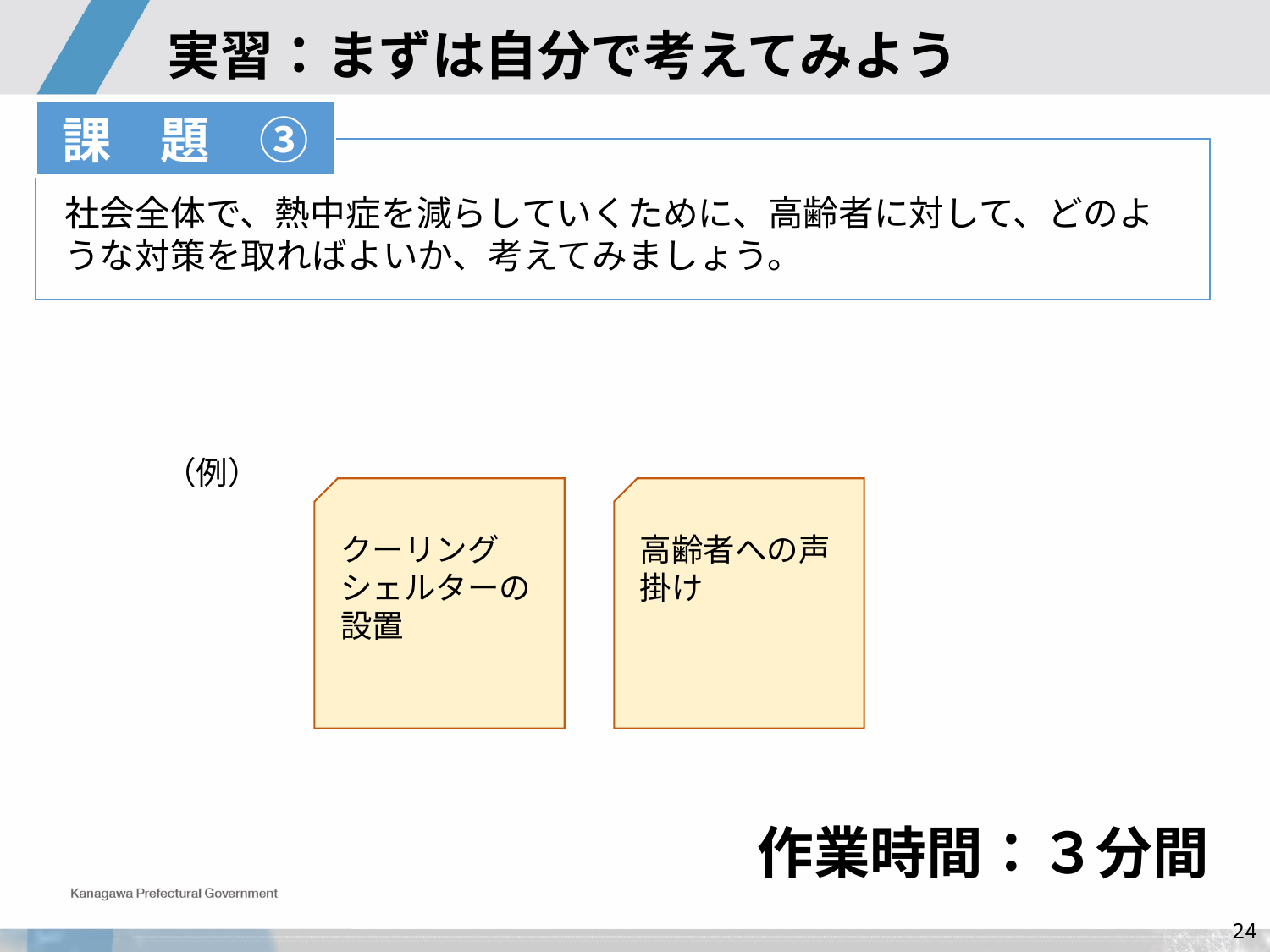

# 実習：まずは自分で考えてみよう
課　題　③

社会全体で、熱中症を減らしていくために、高齢者に対して、どのような対策を取ればよいか、考えてみましょう。
（例）

クーリングシェルターの設置
高齢者への声掛け
作業時間：３分間
24